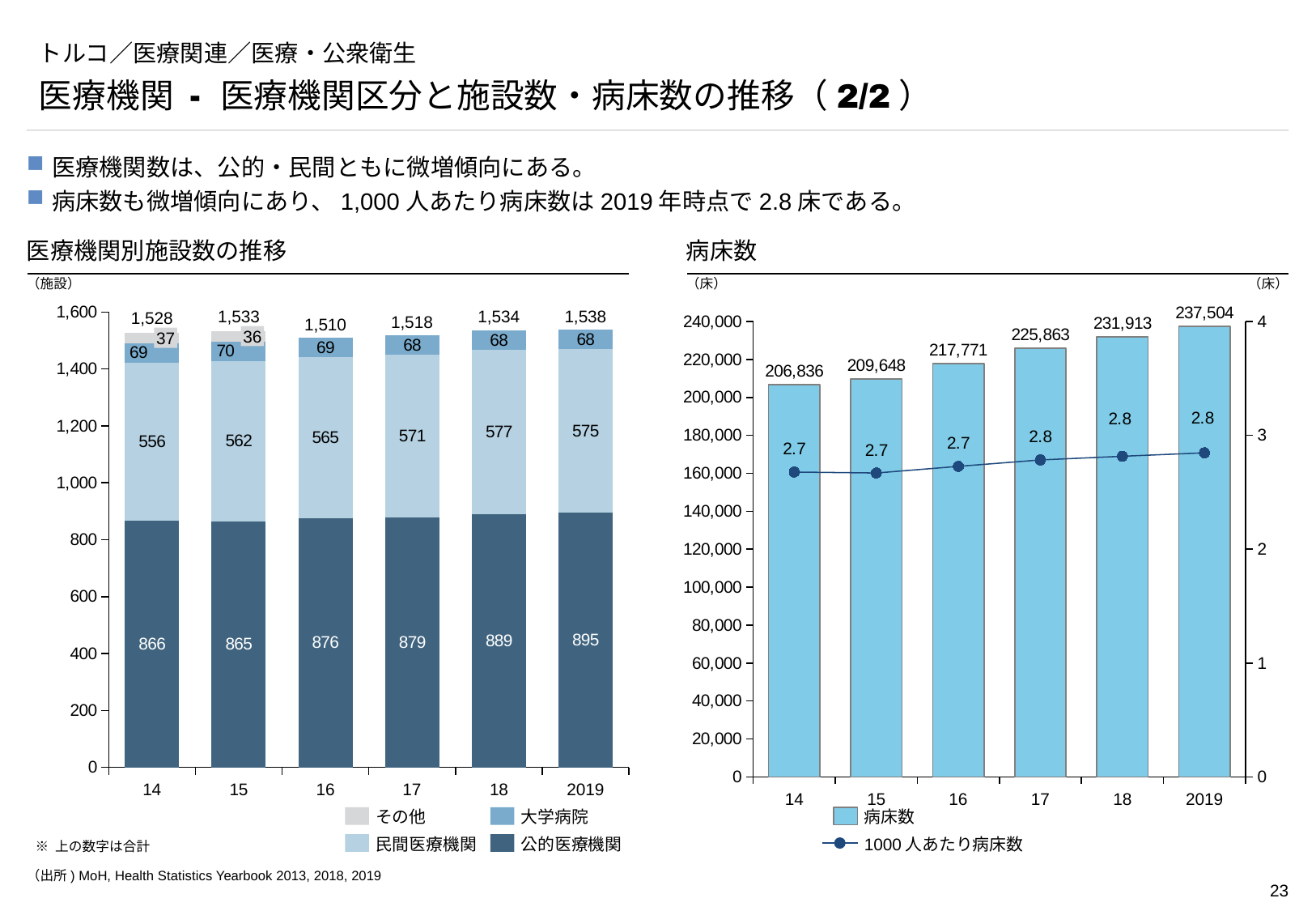

# トルコ／医療関連／医療・公衆衛生
医療機関 - 医療機関区分と施設数・病床数の推移（2/2）
医療機関数は、公的・民間ともに微増傾向にある。
病床数も微増傾向にあり、1,000人あたり病床数は2019年時点で2.8床である。
医療機関別施設数の推移
病床数
（施設）
（床）
（床）

### Chart

| Category |  |  |  |  |
|---|---|---|---|---|

### Chart

| Category |  |  |
|---|---|---|
1,533
1,534
1,538
1,528
1,518
1,510
36
37
14
15
16
17
18
2019
14
15
16
17
18
2019
その他
大学病院
病床数

民間医療機関
公的医療機関
1000人あたり病床数

※ 上の数字は合計
（出所) MoH, Health Statistics Yearbook 2013, 2018, 2019